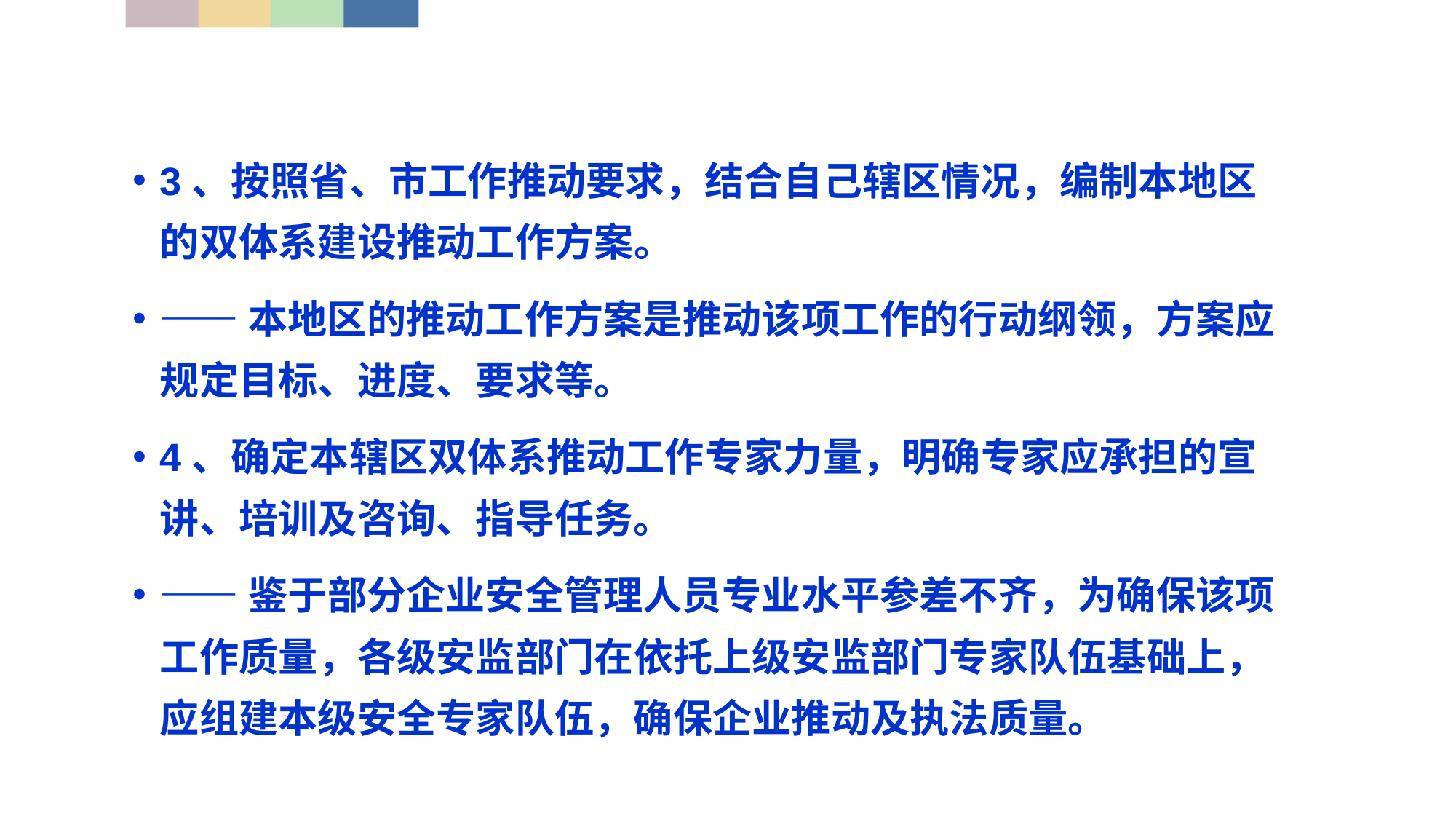

3、按照省、市工作推动要求，结合自己辖区情况，编制本地区的双体系建设推动工作方案。
——本地区的推动工作方案是推动该项工作的行动纲领，方案应规定目标、进度、要求等。
4、确定本辖区双体系推动工作专家力量，明确专家应承担的宣讲、培训及咨询、指导任务。
——鉴于部分企业安全管理人员专业水平参差不齐，为确保该项工作质量，各级安监部门在依托上级安监部门专家队伍基础上，应组建本级安全专家队伍，确保企业推动及执法质量。